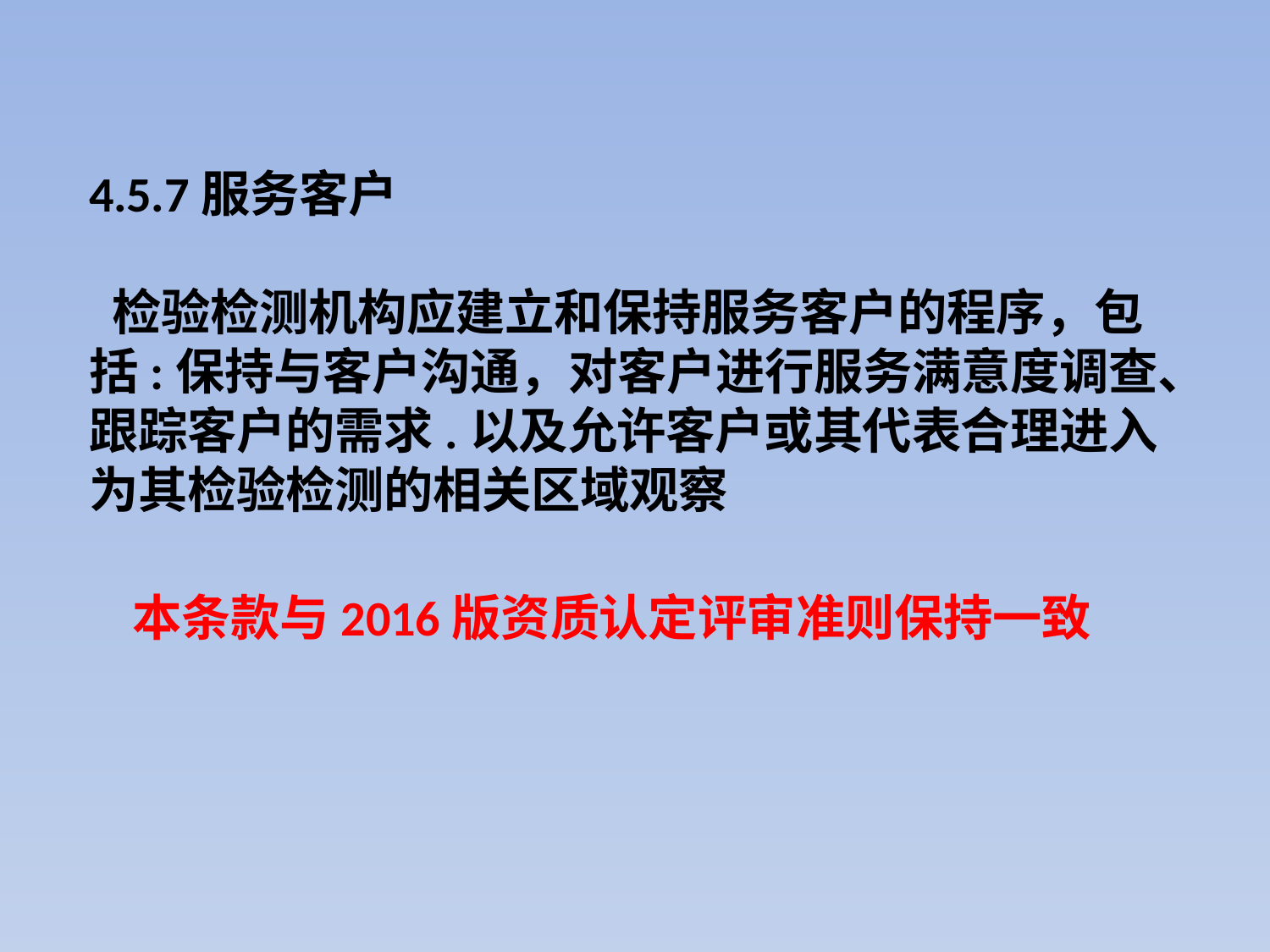

4.5.7服务客户

 检验检测机构应建立和保持服务客户的程序，包括:保持与客户沟通，对客户进行服务满意度调查、跟踪客户的需求.以及允许客户或其代表合理进入为其检验检测的相关区域观察

   本条款与2016版资质认定评审准则保持一致